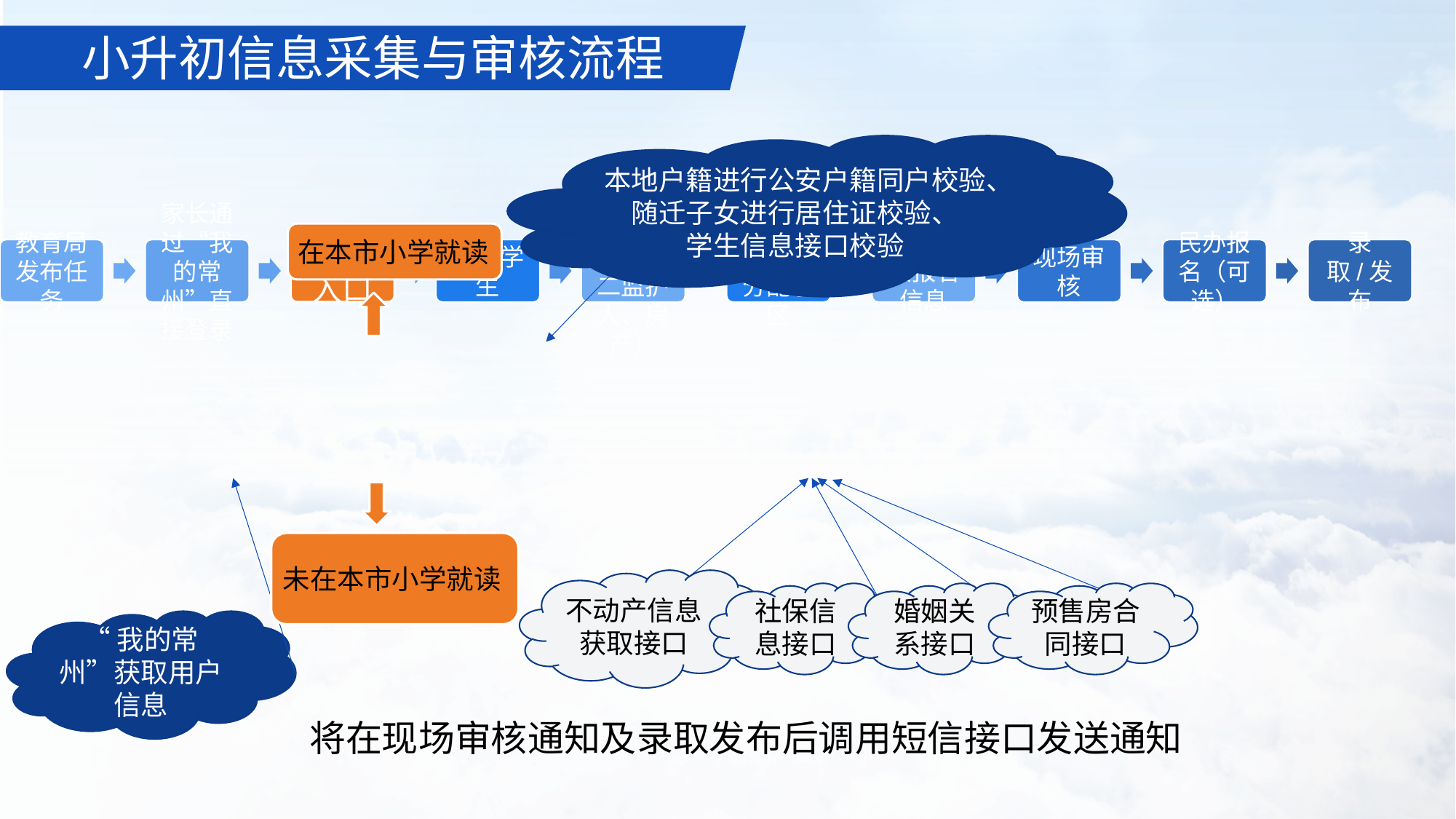

小升初信息采集与审核流程
本地户籍进行公安户籍同户校验、
随迁子女进行居住证校验、
学生信息接口校验
教育局发布任务

家长通过“我的常州”直接登录

选择入口

绑定学生

完善报名信息（含第二监护人、房产）

检验房产信息，分配学区

家长确认报名信息

现场审核

民办报名（可选）

录取/发布
在本市小学就读

未在本市小学就读
不动产信息获取接口
社保信息接口
婚姻关系接口
预售房合同接口
“我的常州”获取用户信息
将在现场审核通知及录取发布后调用短信接口发送通知